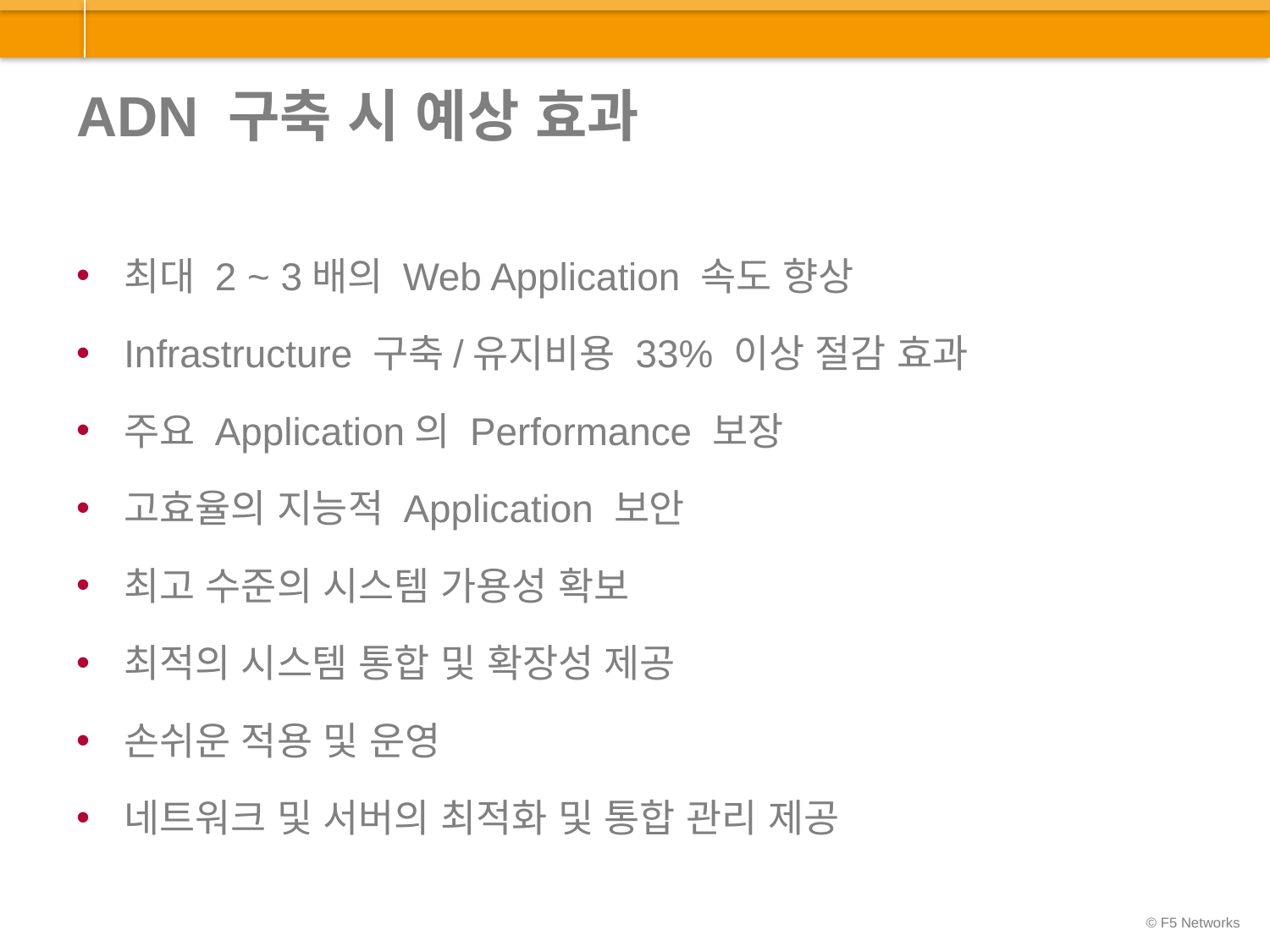

# ADN 구축 시 예상 효과
최대 2 ~ 3배의 Web Application 속도 향상
Infrastructure 구축/유지비용 33% 이상 절감 효과
주요 Application의 Performance 보장
고효율의 지능적 Application 보안
최고 수준의 시스템 가용성 확보
최적의 시스템 통합 및 확장성 제공
손쉬운 적용 및 운영
네트워크 및 서버의 최적화 및 통합 관리 제공